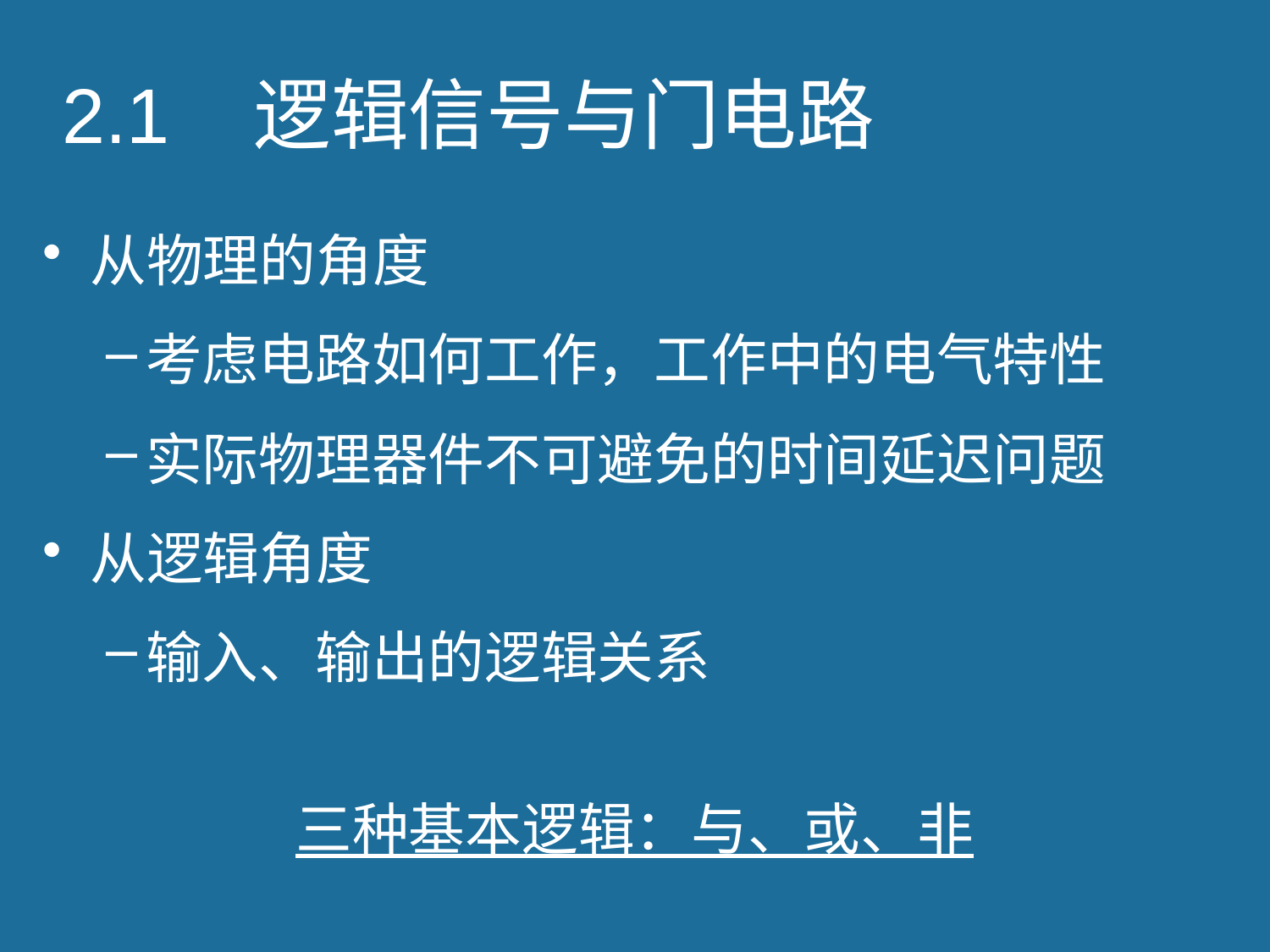

# 2.1   逻辑信号与门电路
从物理的角度
考虑电路如何工作，工作中的电气特性
实际物理器件不可避免的时间延迟问题
从逻辑角度
输入、输出的逻辑关系

三种基本逻辑：与、或、非
8